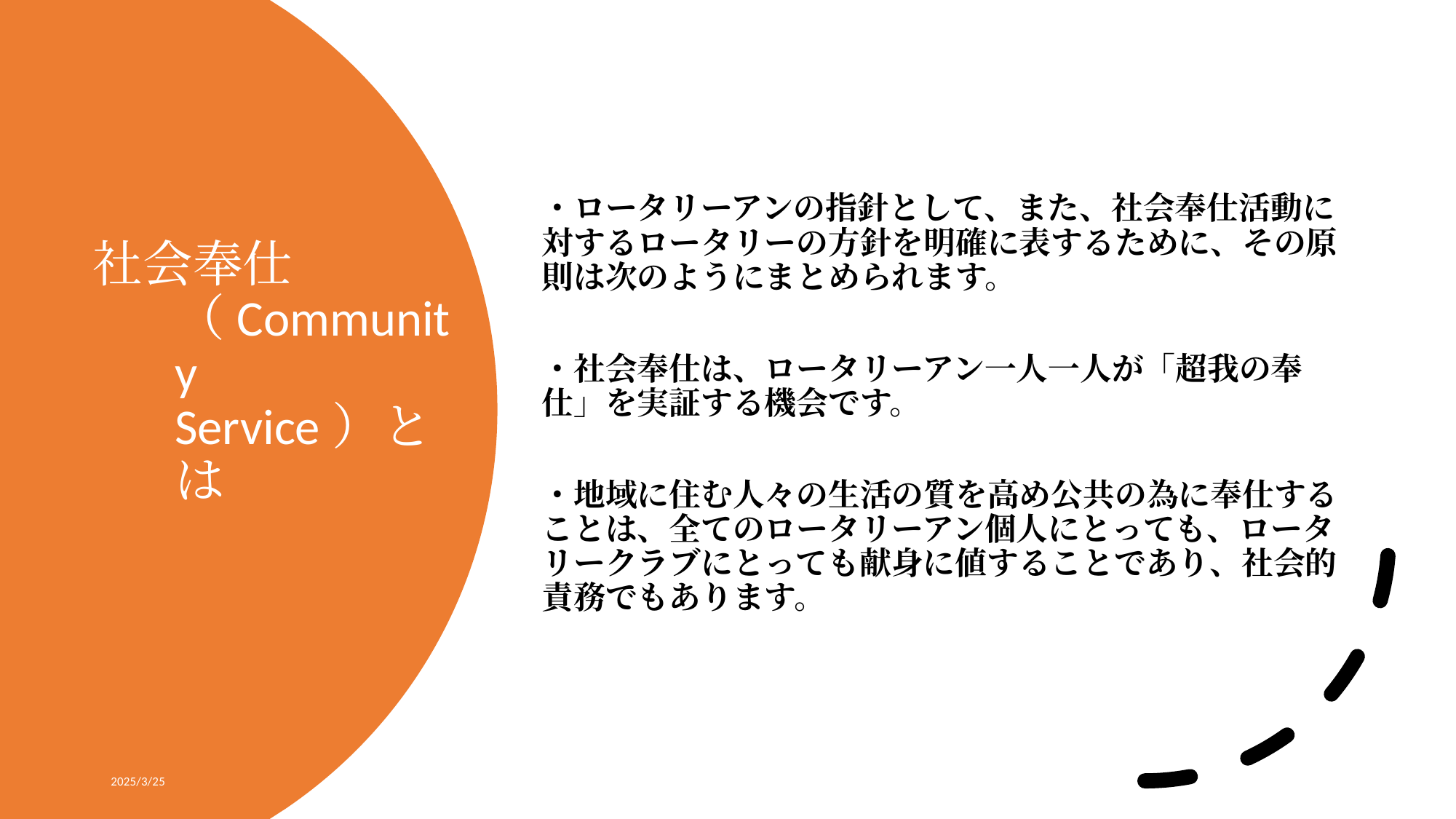

・ロータリーアンの指針として、また、社会奉仕活動に対するロータリーの方針を明確に表するために、その原則は次のようにまとめられます。

・社会奉仕は、ロータリーアン一人一人が「超我の奉仕」を実証する機会です。

・地域に住む人々の生活の質を高め公共の為に奉仕することは、全てのロータリーアン個人にとっても、ロータリークラブにとっても献身に値することであり、社会的責務でもあります。
# 社会奉仕（Community　Service）とは

2025/3/25